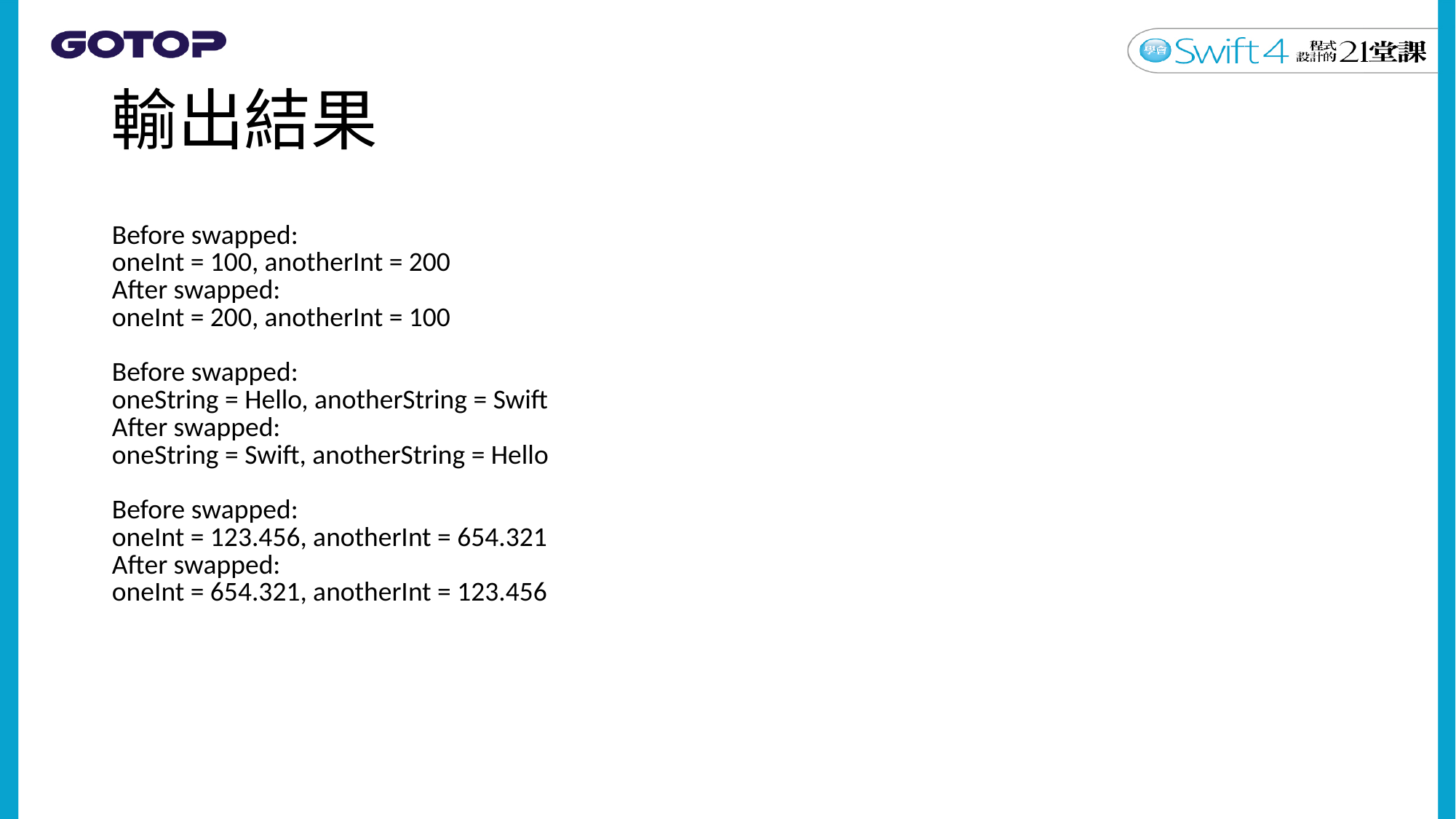

# 輸出結果
| Before swapped: oneInt = 100, anotherInt = 200 After swapped: oneInt = 200, anotherInt = 100 Before swapped: oneString = Hello, anotherString = Swift After swapped: oneString = Swift, anotherString = Hello Before swapped: oneInt = 123.456, anotherInt = 654.321 After swapped: oneInt = 654.321, anotherInt = 123.456 |
| --- |